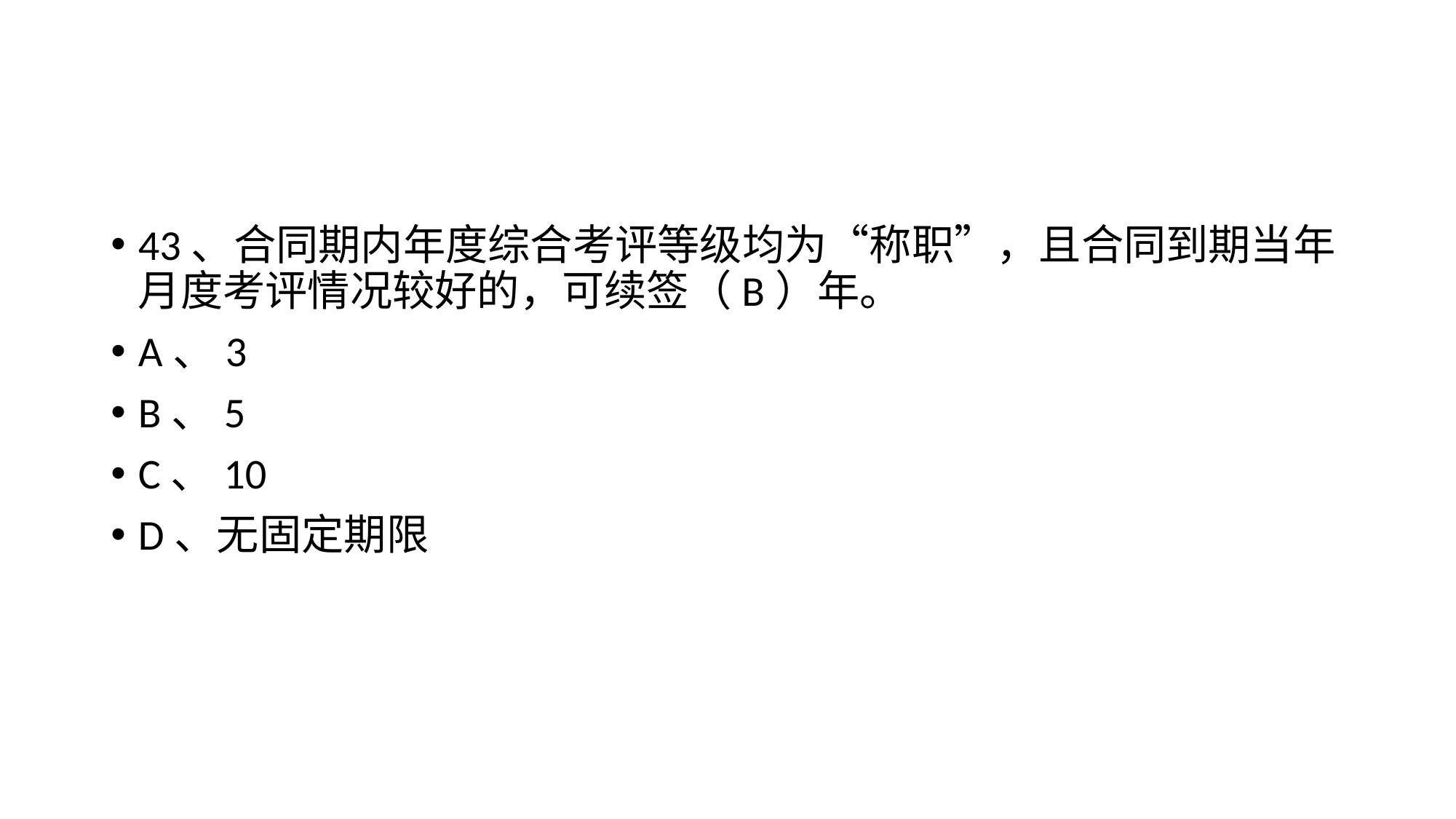

#
43、合同期内年度综合考评等级均为“称职”，且合同到期当年月度考评情况较好的，可续签（B）年。
A、3
B、5
C、10
D、无固定期限